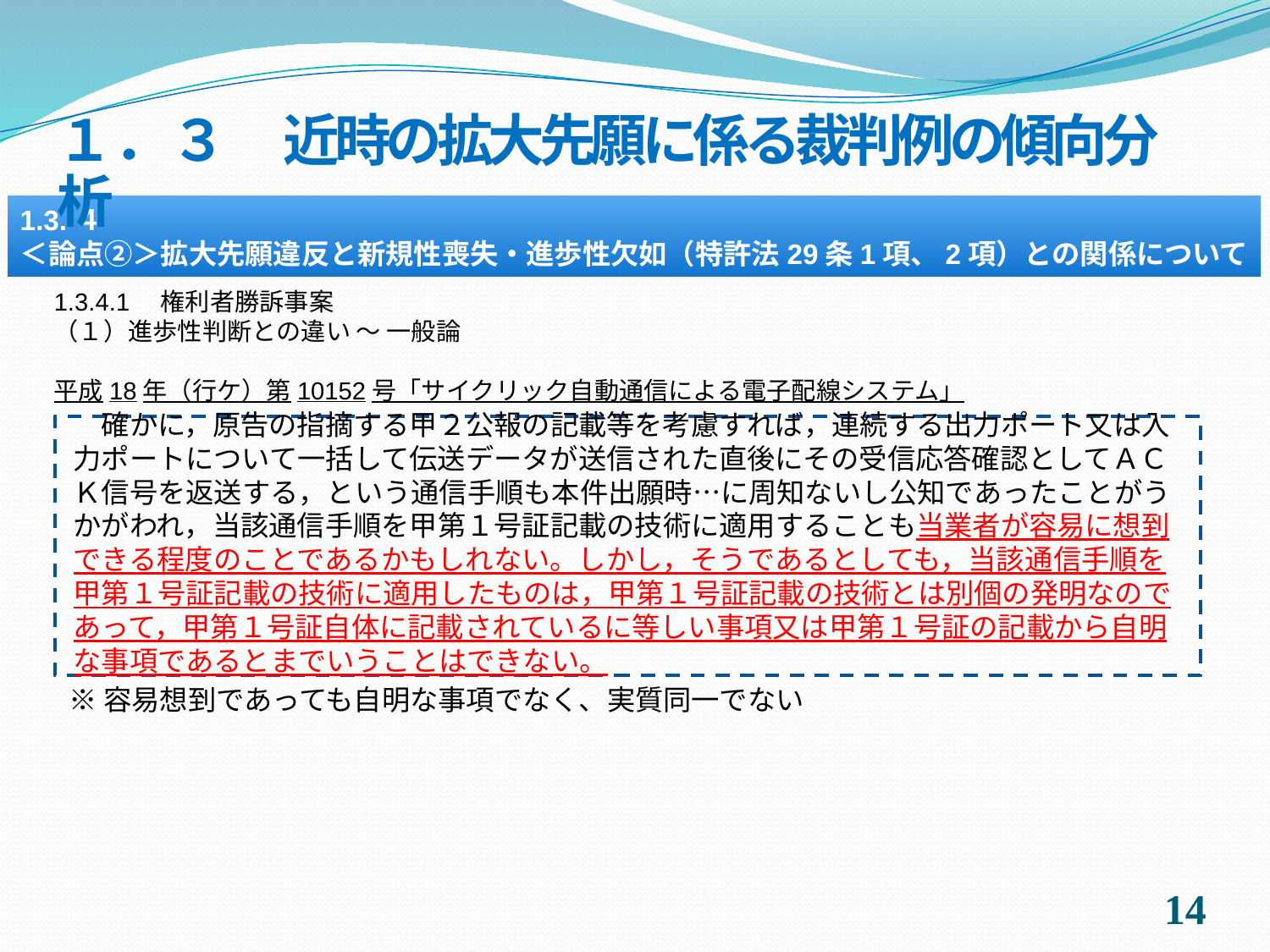

１．３　近時の拡大先願に係る裁判例の傾向分析
1.3.４
＜論点②＞拡大先願違反と新規性喪失・進歩性欠如（特許法29条1項、2項）との関係について
1.3.4.1　権利者勝訴事案
（１）進歩性判断との違い ～ 一般論

平成18年（行ケ）第10152号「サイクリック自動通信による電子配線システム」

　確かに，原告の指摘する甲２公報の記載等を考慮すれば，連続する出力ポート又は入力ポートについて一括して伝送データが送信された直後にその受信応答確認としてＡＣＫ信号を返送する，という通信手順も本件出願時…に周知ないし公知であったことがうかがわれ，当該通信手順を甲第１号証記載の技術に適用することも当業者が容易に想到できる程度のことであるかもしれない。しかし，そうであるとしても，当該通信手順を甲第１号証記載の技術に適用したものは，甲第１号証記載の技術とは別個の発明なのであって，甲第１号証自体に記載されているに等しい事項又は甲第１号証の記載から自明な事項であるとまでいうことはできない。
※容易想到であっても自明な事項でなく、実質同一でない
14